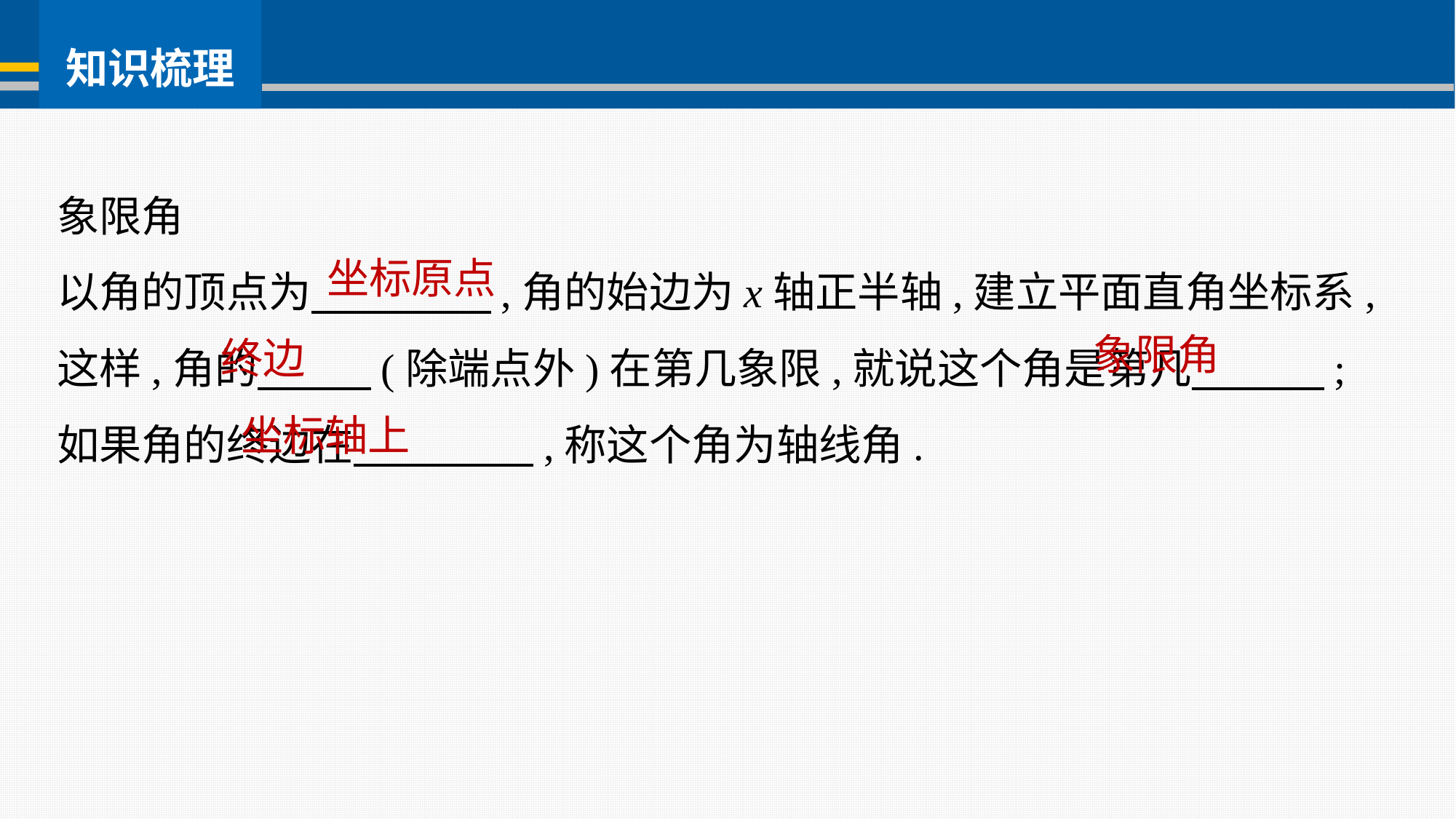

象限角
以角的顶点为                   ,角的始边为x轴正半轴,建立平面直角坐标系,这样,角的            (除端点外)在第几象限,就说这个角是第几              ;如果角的终边在                   ,称这个角为轴线角.
坐标原点
象限角
终边
坐标轴上